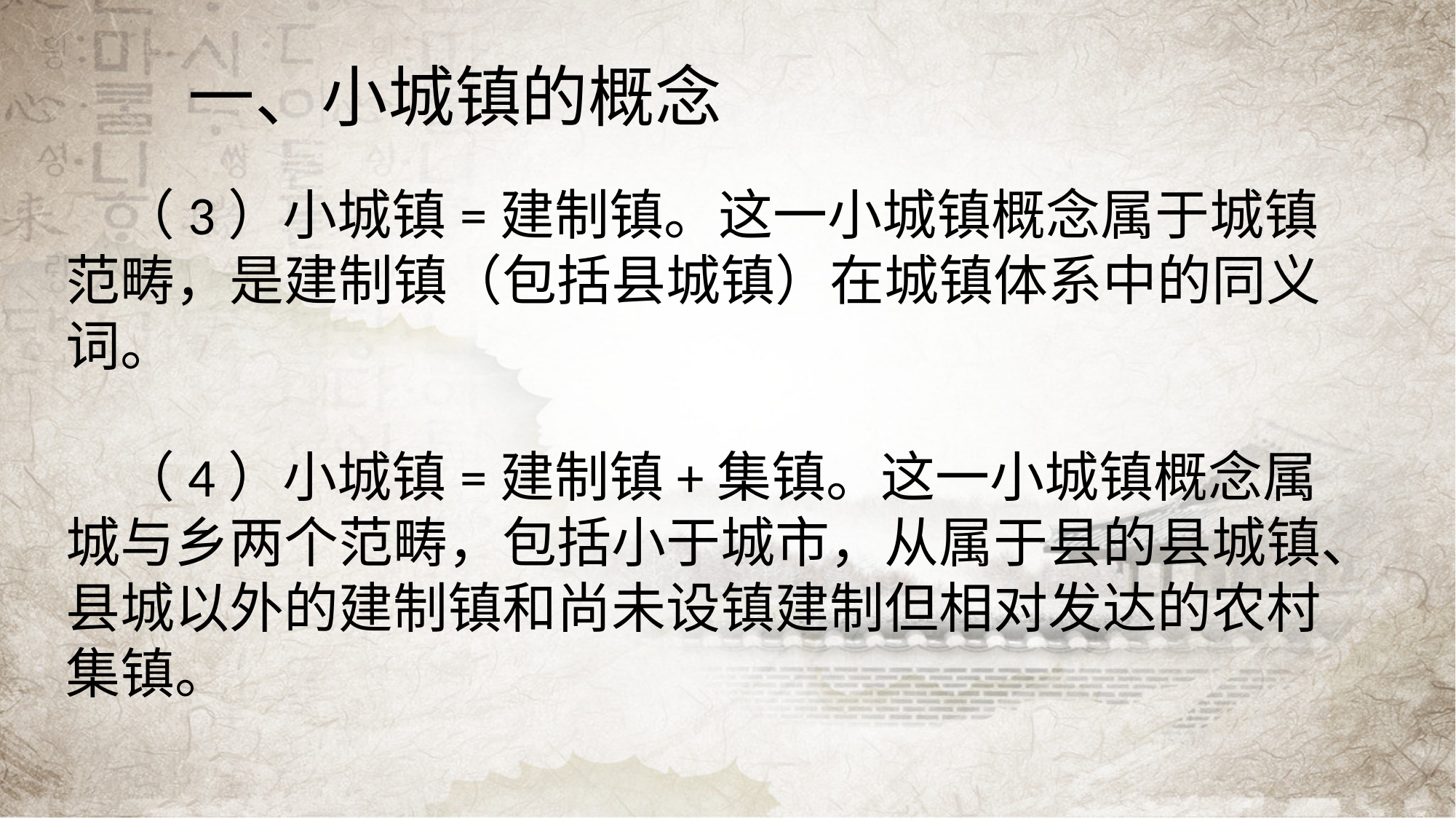

一、小城镇的概念
（3）小城镇=建制镇。这一小城镇概念属于城镇范畴，是建制镇（包括县城镇）在城镇体系中的同义词。

（4）小城镇=建制镇+集镇。这一小城镇概念属城与乡两个范畴，包括小于城市，从属于县的县城镇、县城以外的建制镇和尚未设镇建制但相对发达的农村集镇。